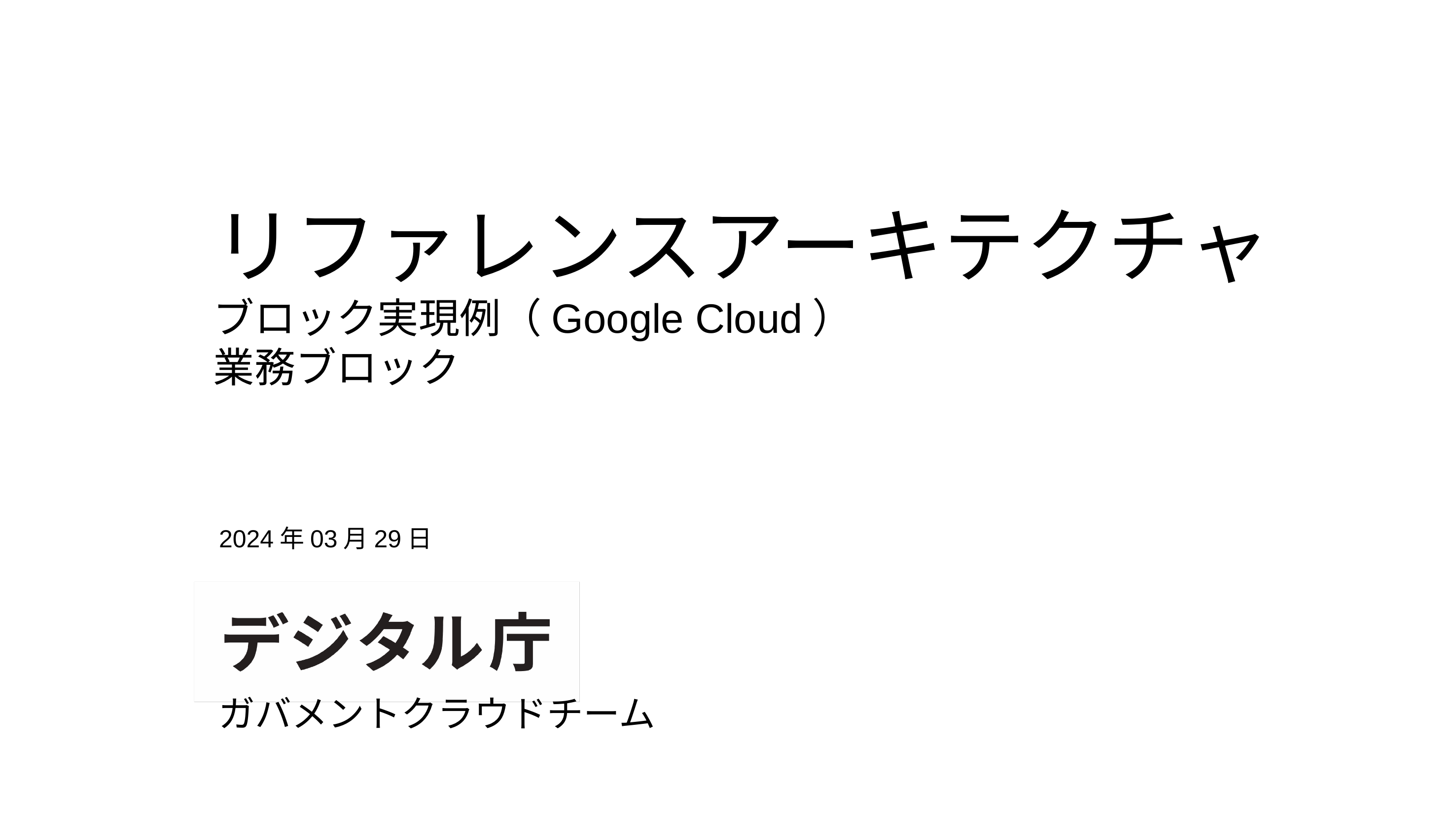

# リファレンスアーキテクチャ ブロック実現例（Google Cloud） 業務ブロック
2024年03月29日
ガバメントクラウドチーム